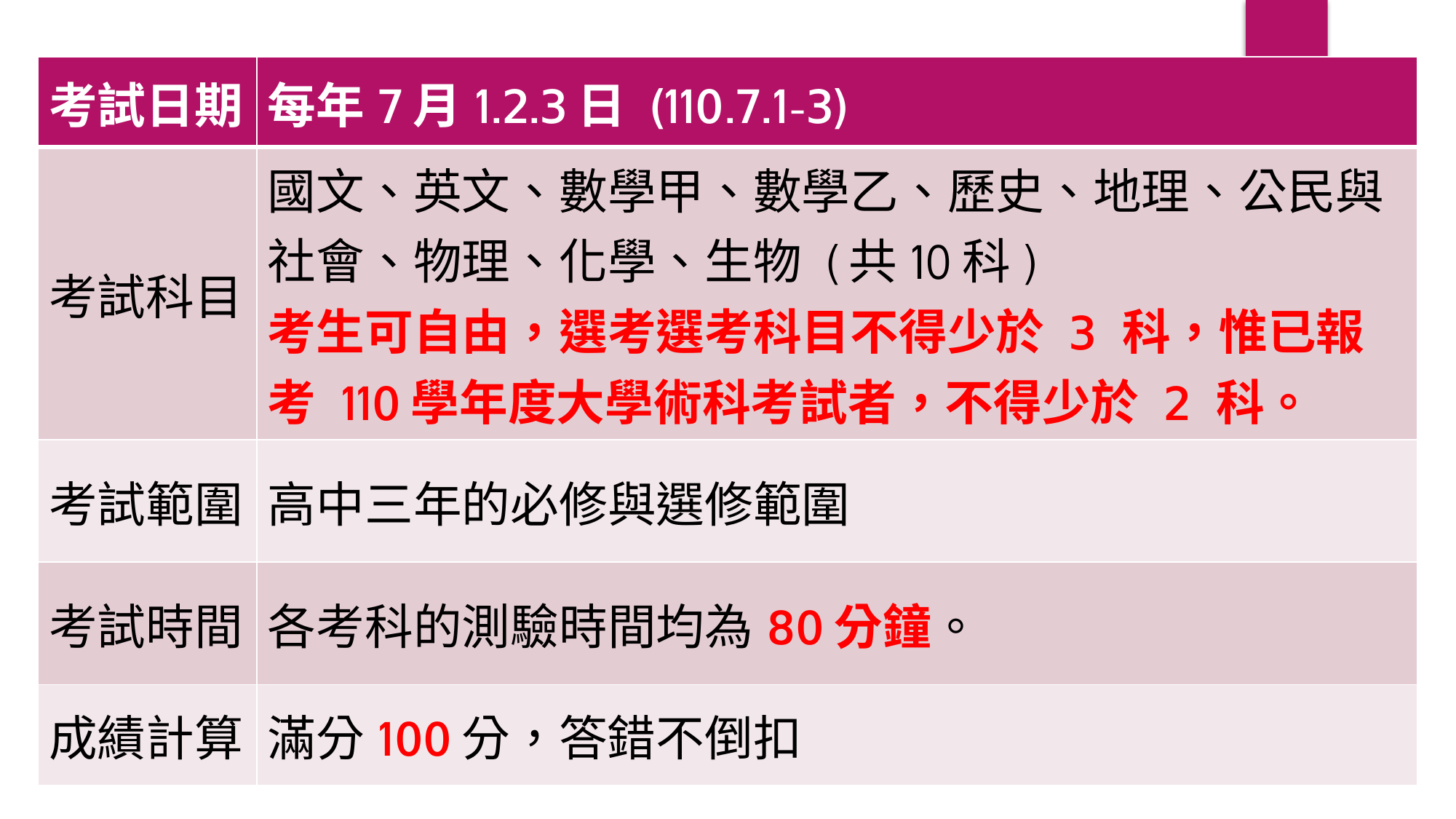

| 考試日期 | 每年7月1.2.3日 (110.7.1-3) |
| --- | --- |
| 考試科目 | 國文、英文、數學甲、數學乙、歷史、地理、公民與社會、物理、化學、生物 (共10科) 考生可自由，選考選考科目不得少於 3 科，惟已報考 110學年度大學術科考試者，不得少於 2 科。 |
| 考試範圍 | 高中三年的必修與選修範圍 |
| 考試時間 | 各考科的測驗時間均為80分鐘。 |
| 成績計算 | 滿分100分，答錯不倒扣 |
#